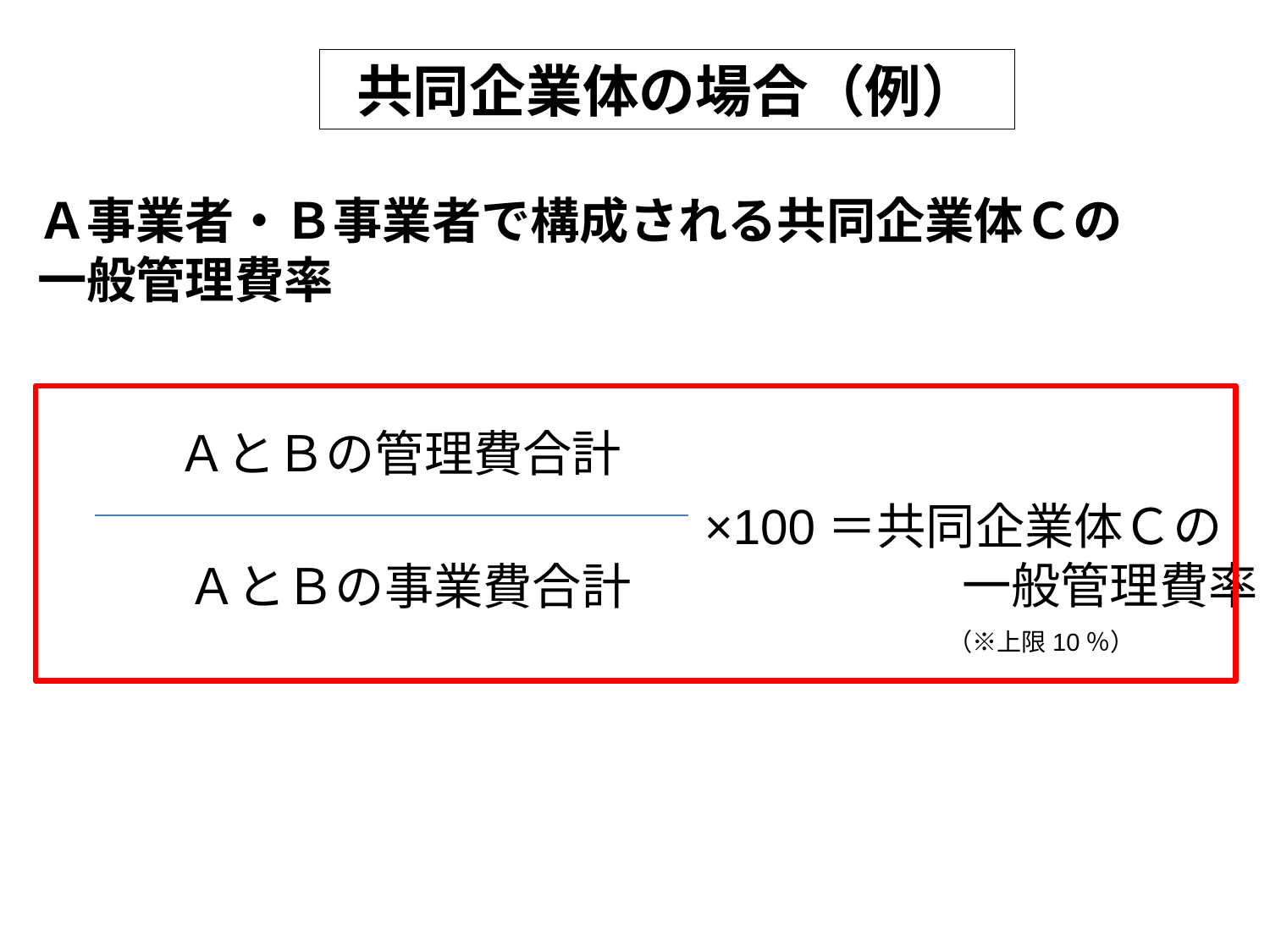

共同企業体の場合（例）
Ａ事業者・Ｂ事業者で構成される共同企業体Ｃの
一般管理費率

ＡとＢの管理費合計
×100＝共同企業体Ｃの
　　　　　 一般管理費率

ＡとＢの事業費合計
（※上限10％）